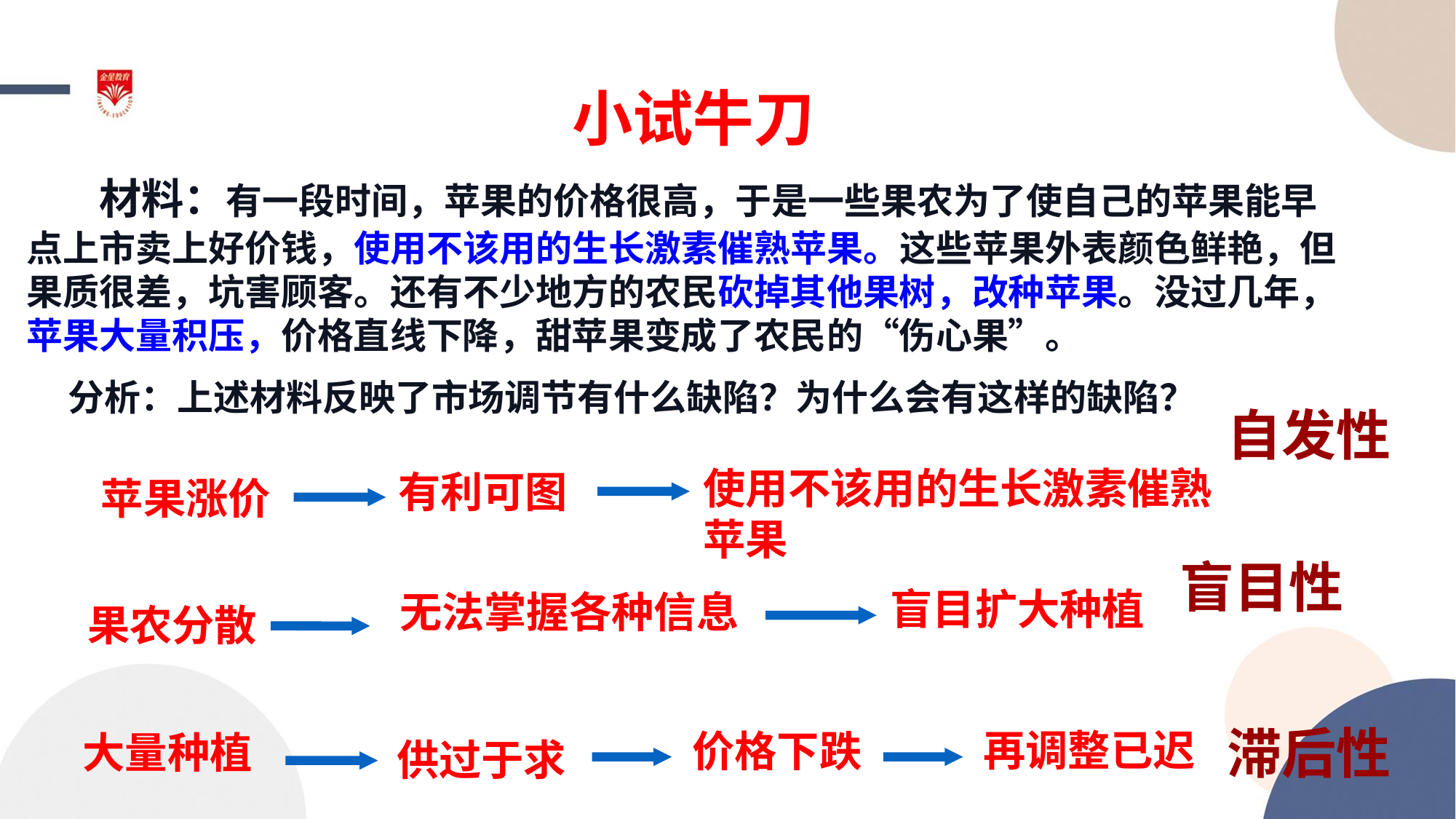

小试牛刀
     材料：有一段时间，苹果的价格很高，于是一些果农为了使自己的苹果能早点上市卖上好价钱，使用不该用的生长激素催熟苹果。这些苹果外表颜色鲜艳，但果质很差，坑害顾客。还有不少地方的农民砍掉其他果树，改种苹果。没过几年，苹果大量积压，价格直线下降，甜苹果变成了农民的“伤心果”。
    分析：上述材料反映了市场调节有什么缺陷？为什么会有这样的缺陷？
自发性
使用不该用的生长激素催熟苹果
有利可图
苹果涨价

盲目性
盲目扩大种植
无法掌握各种信息
果农分散

滞后性
再调整已迟
价格下跌
大量种植
供过于求